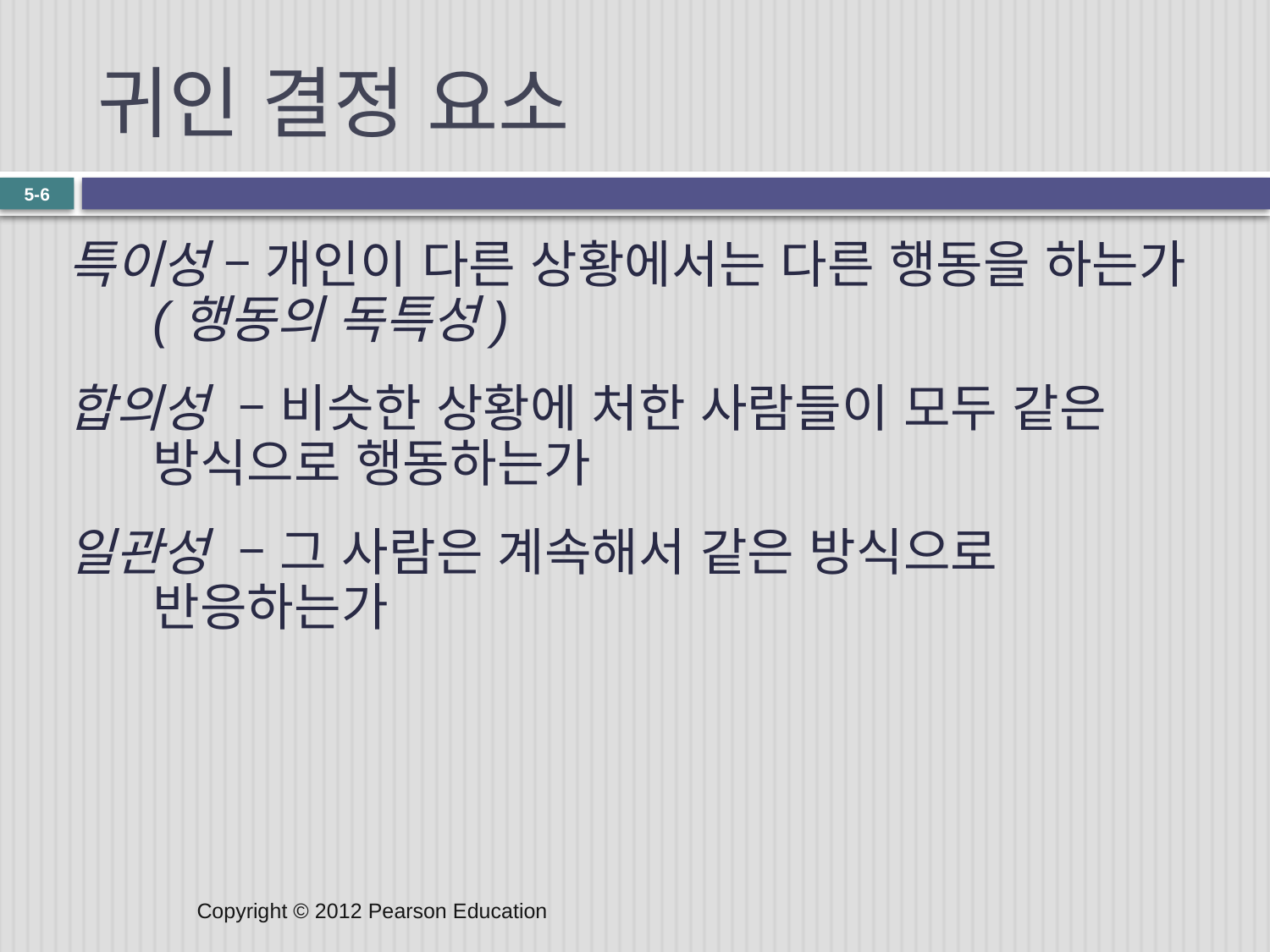

# 귀인 결정 요소
5-6
특이성 – 개인이 다른 상황에서는 다른 행동을 하는가 (행동의 독특성)
합의성  – 비슷한 상황에 처한 사람들이 모두 같은 방식으로 행동하는가
일관성  – 그 사람은 계속해서 같은 방식으로 반응하는가